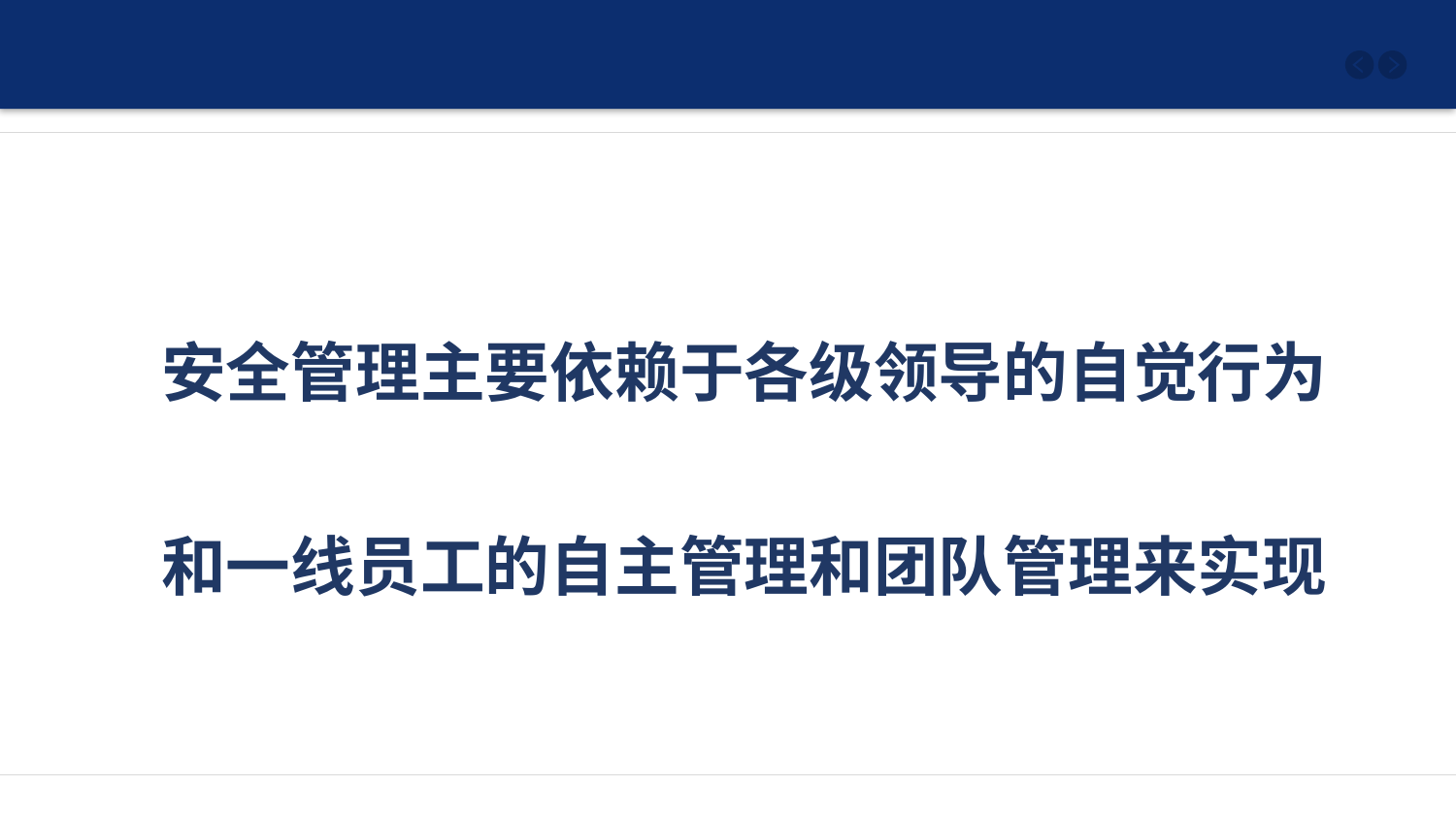

安全管理主要依赖于各级领导的自觉行为
和一线员工的自主管理和团队管理来实现